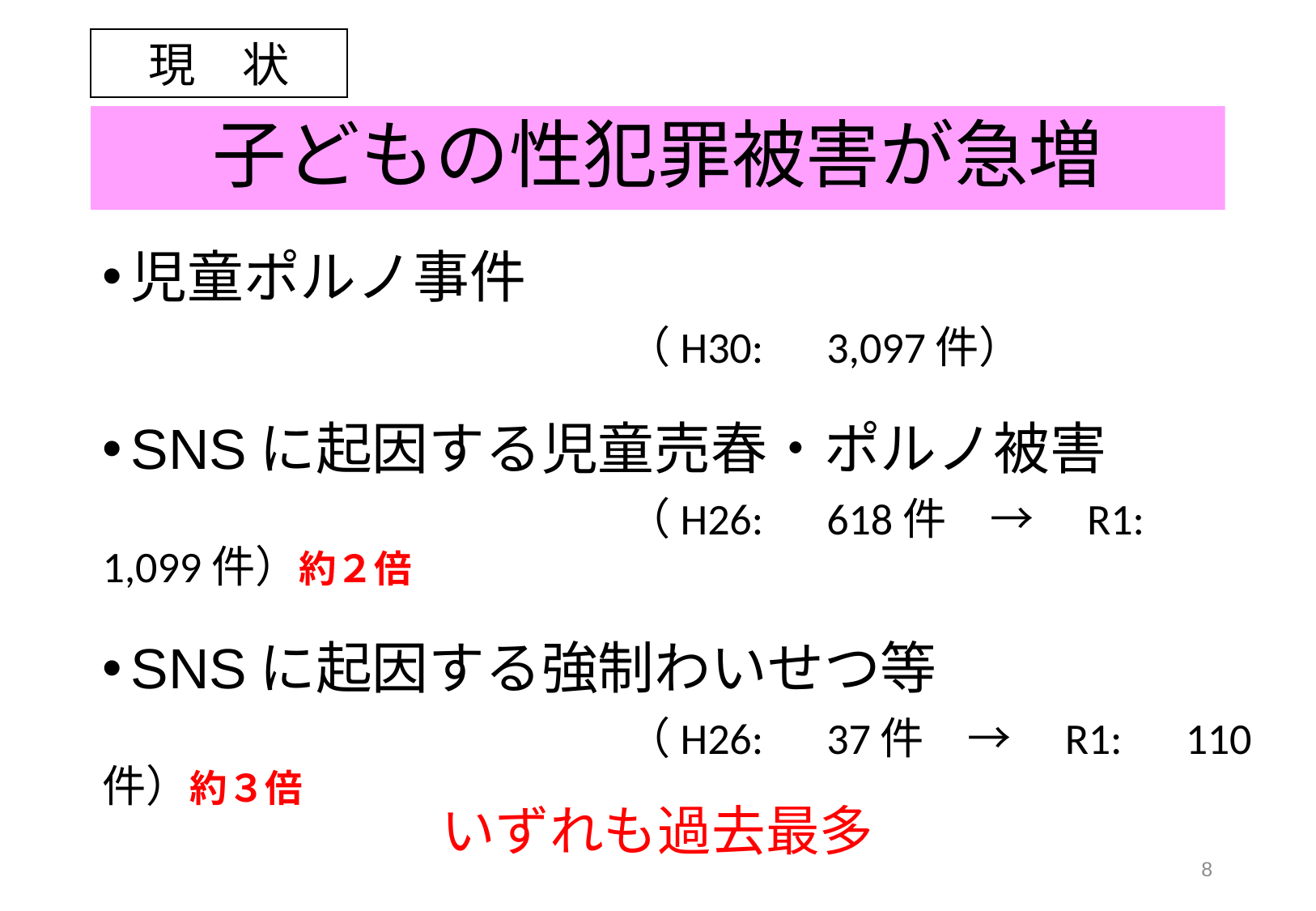

現　状
# 子どもの性犯罪被害が急増
児童ポルノ事件
　　　　　　　　　　　　（H30:　3,097件）

SNSに起因する児童売春・ポルノ被害
　　　　　　　　　　　　（H26:　618件　→　R1:　1,099件）約２倍

SNSに起因する強制わいせつ等
　　　　　　　　　　　　（H26:　37件　→　R1:　110件）約３倍
いずれも過去最多
8